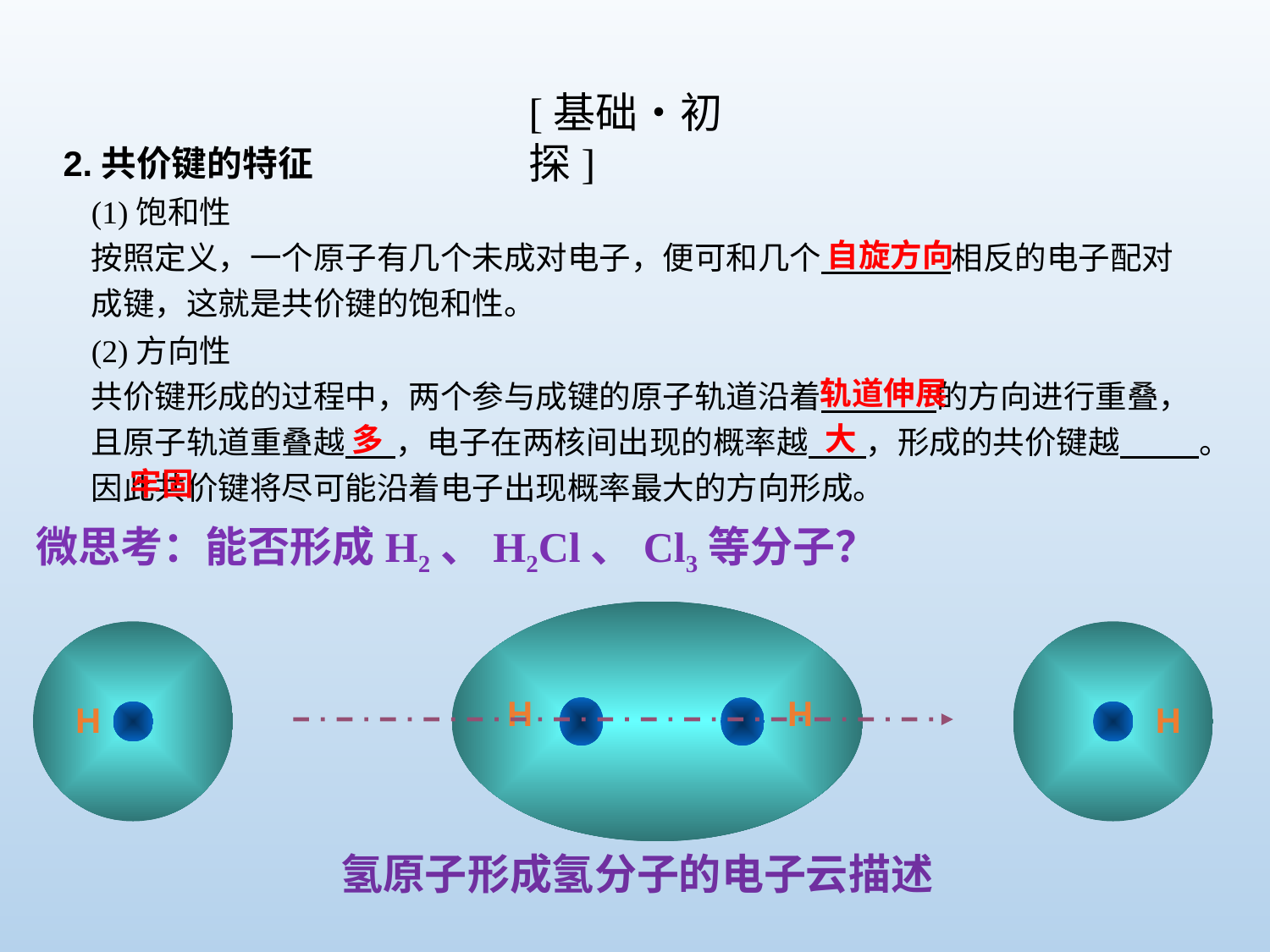

[基础•初探]
2.共价键的特征
(1)饱和性
按照定义，一个原子有几个未成对电子，便可和几个                  相反的电子配对成键，这就是共价键的饱和性。

自旋方向
(2)方向性
共价键形成的过程中，两个参与成键的原子轨道沿着                的方向进行重叠，且原子轨道重叠越       ，电子在两核间出现的概率越        ，形成的共价键越           。因此共价键将尽可能沿着电子出现概率最大的方向形成。
轨道伸展
大
多
牢固
微思考：能否形成H2、H2Cl、Cl3等分子？

H
H

H
H

H

H

氢原子形成氢分子的电子云描述